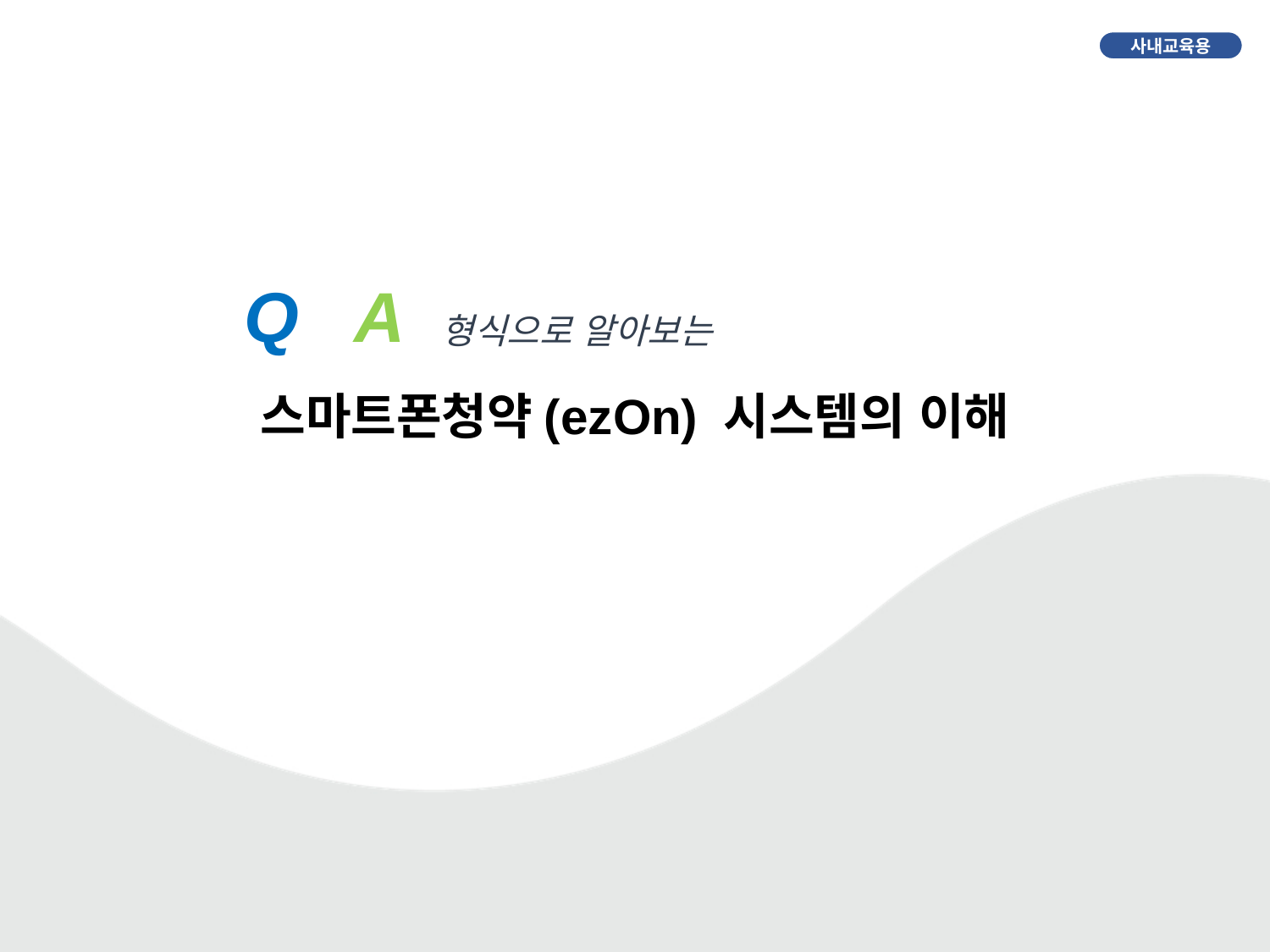

Q
A
&
형식으로 알아보는
# 스마트폰청약(ezOn) 시스템의 이해